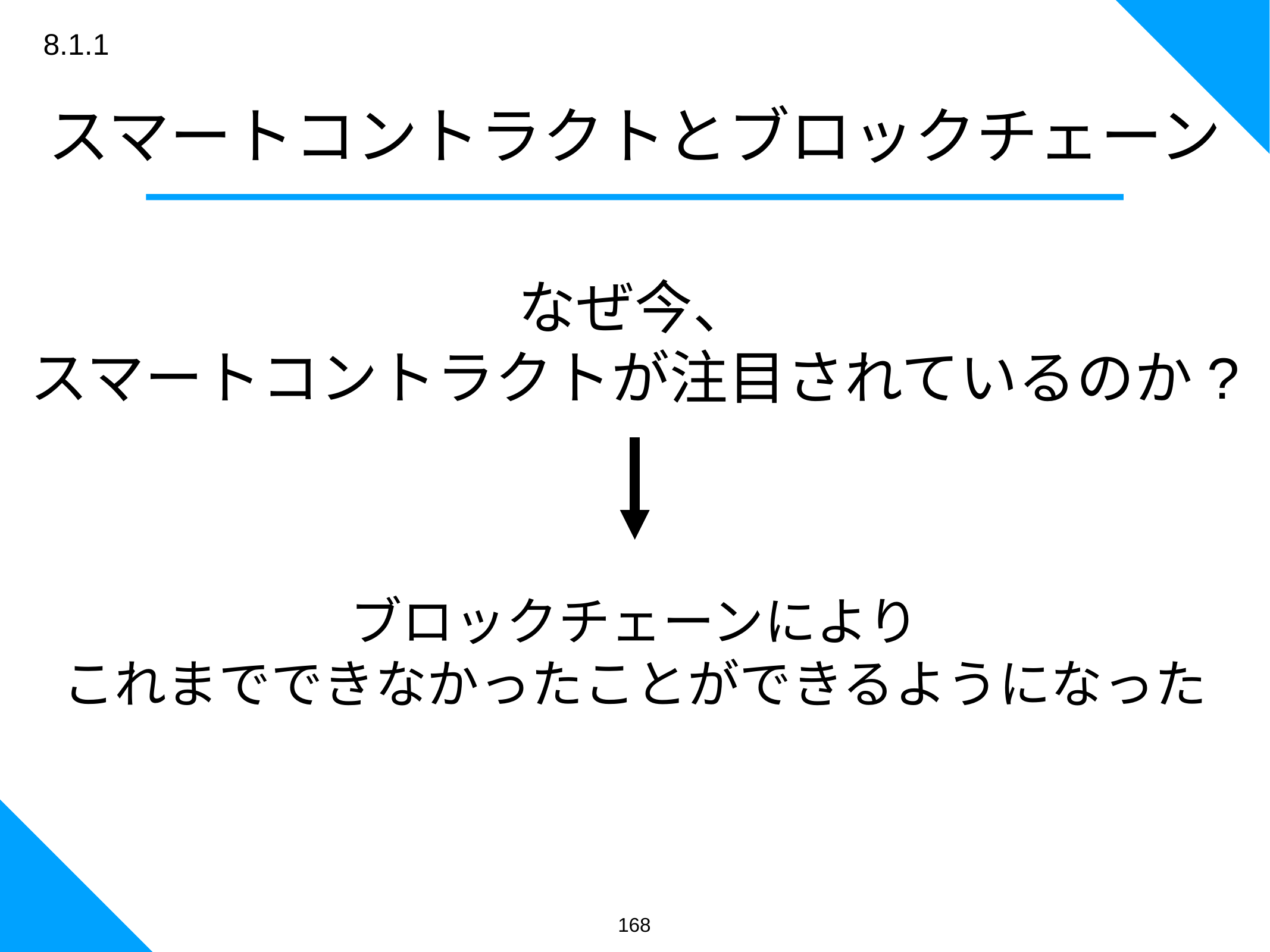

8.1.1
スマートコントラクトとブロックチェーン
なぜ今、
スマートコントラクトが注目されているのか?

ブロックチェーンにより
これまでできなかったことができるようになった
168